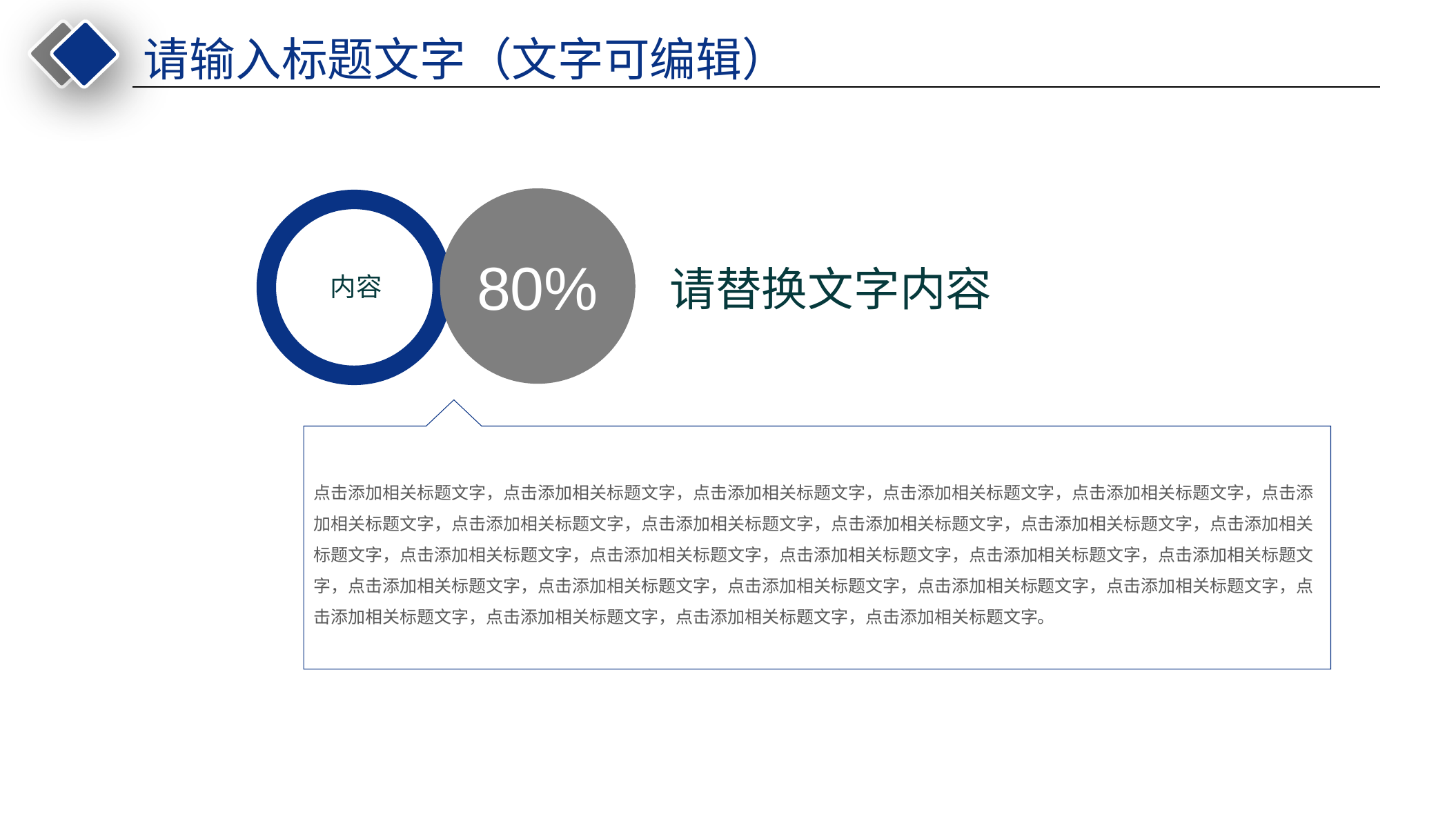

请输入标题文字（文字可编辑）

80%

请替换文字内容
内容
点击添加相关标题文字，点击添加相关标题文字，点击添加相关标题文字，点击添加相关标题文字，点击添加相关标题文字，点击添加相关标题文字，点击添加相关标题文字，点击添加相关标题文字，点击添加相关标题文字，点击添加相关标题文字，点击添加相关标题文字，点击添加相关标题文字，点击添加相关标题文字，点击添加相关标题文字，点击添加相关标题文字，点击添加相关标题文字，点击添加相关标题文字，点击添加相关标题文字，点击添加相关标题文字，点击添加相关标题文字，点击添加相关标题文字，点击添加相关标题文字，点击添加相关标题文字，点击添加相关标题文字，点击添加相关标题文字。